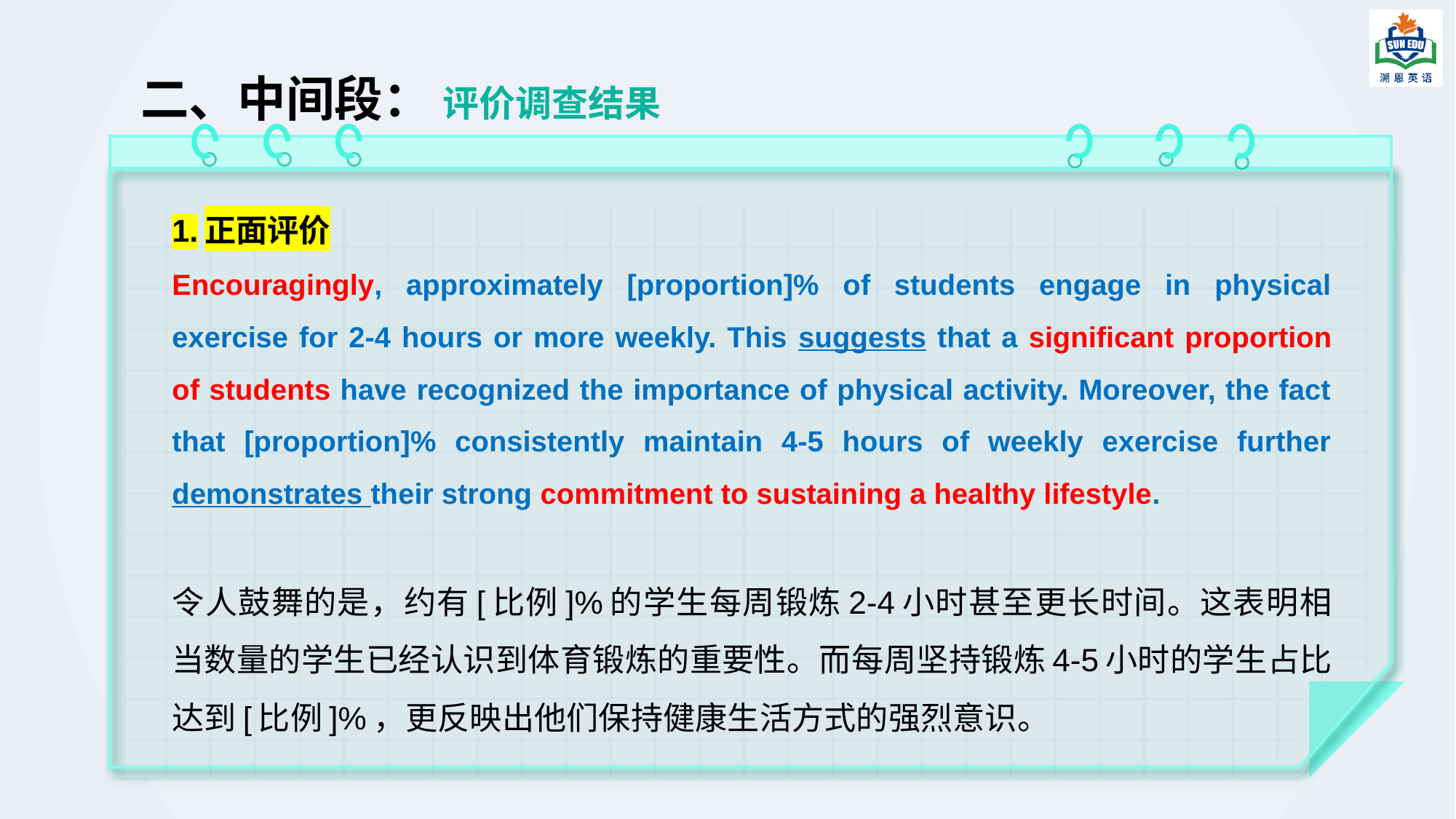

# 二、中间段： 评价调查结果

1.正面评价
Encouragingly, approximately [proportion]% of students engage in physical exercise for 2-4 hours or more weekly. This suggests that a significant proportion of students have recognized the importance of physical activity. Moreover, the fact that [proportion]% consistently maintain 4-5 hours of weekly exercise further demonstrates their strong commitment to sustaining a healthy lifestyle.

令人鼓舞的是，约有[比例]%的学生每周锻炼2-4小时甚至更长时间。这表明相当数量的学生已经认识到体育锻炼的重要性。而每周坚持锻炼4-5小时的学生占比达到[比例]%，更反映出他们保持健康生活方式的强烈意识。